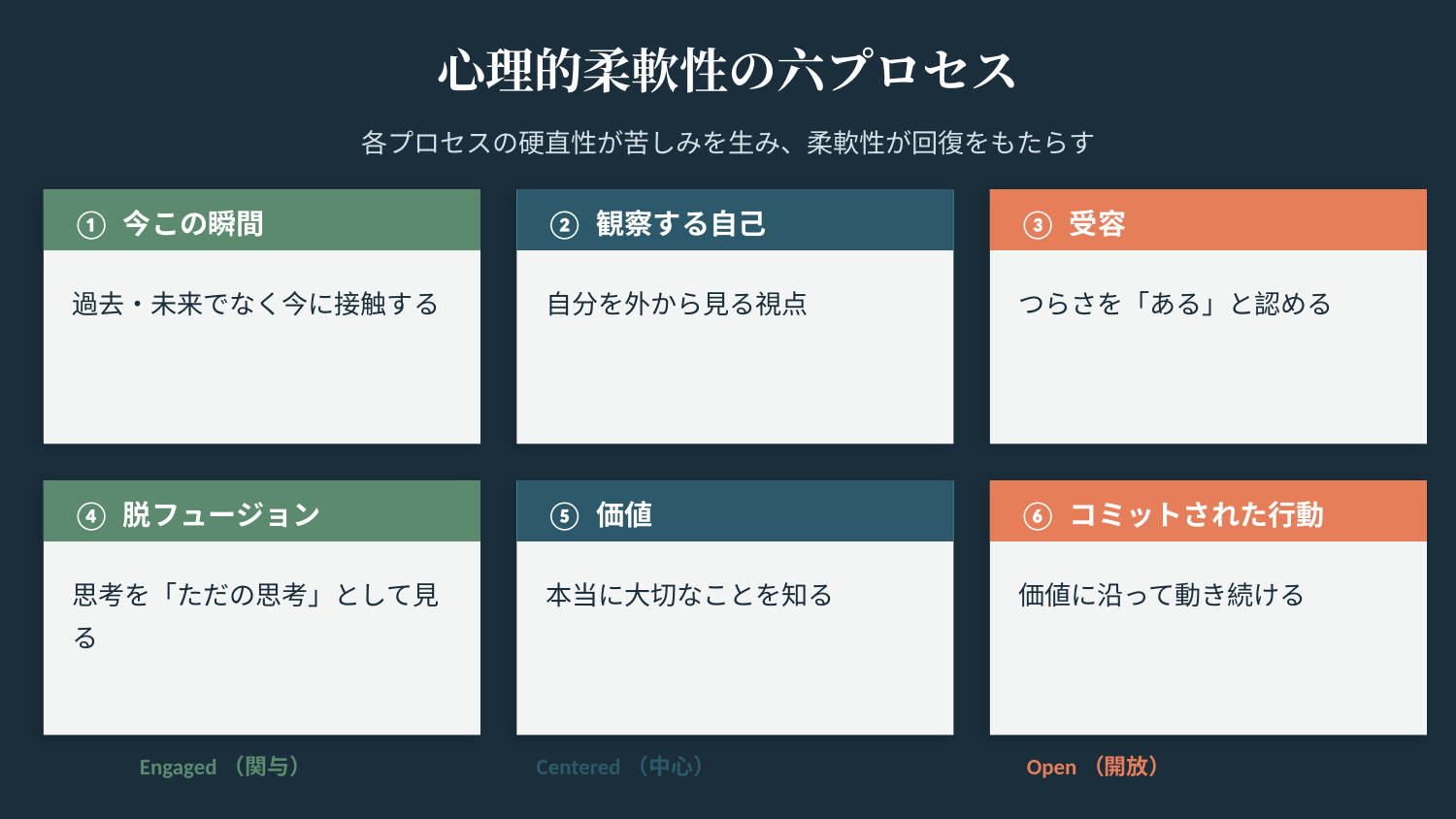

心理的柔軟性の六プロセス
各プロセスの硬直性が苦しみを生み、柔軟性が回復をもたらす

① 今この瞬間
② 観察する自己
③ 受容
過去・未来でなく今に接触する
自分を外から見る視点
つらさを「ある」と認める

④ 脱フュージョン
⑤ 価値
⑥ コミットされた行動
思考を「ただの思考」として見る
本当に大切なことを知る
価値に沿って動き続ける
Engaged（関与）
Centered（中心）
Open（開放）